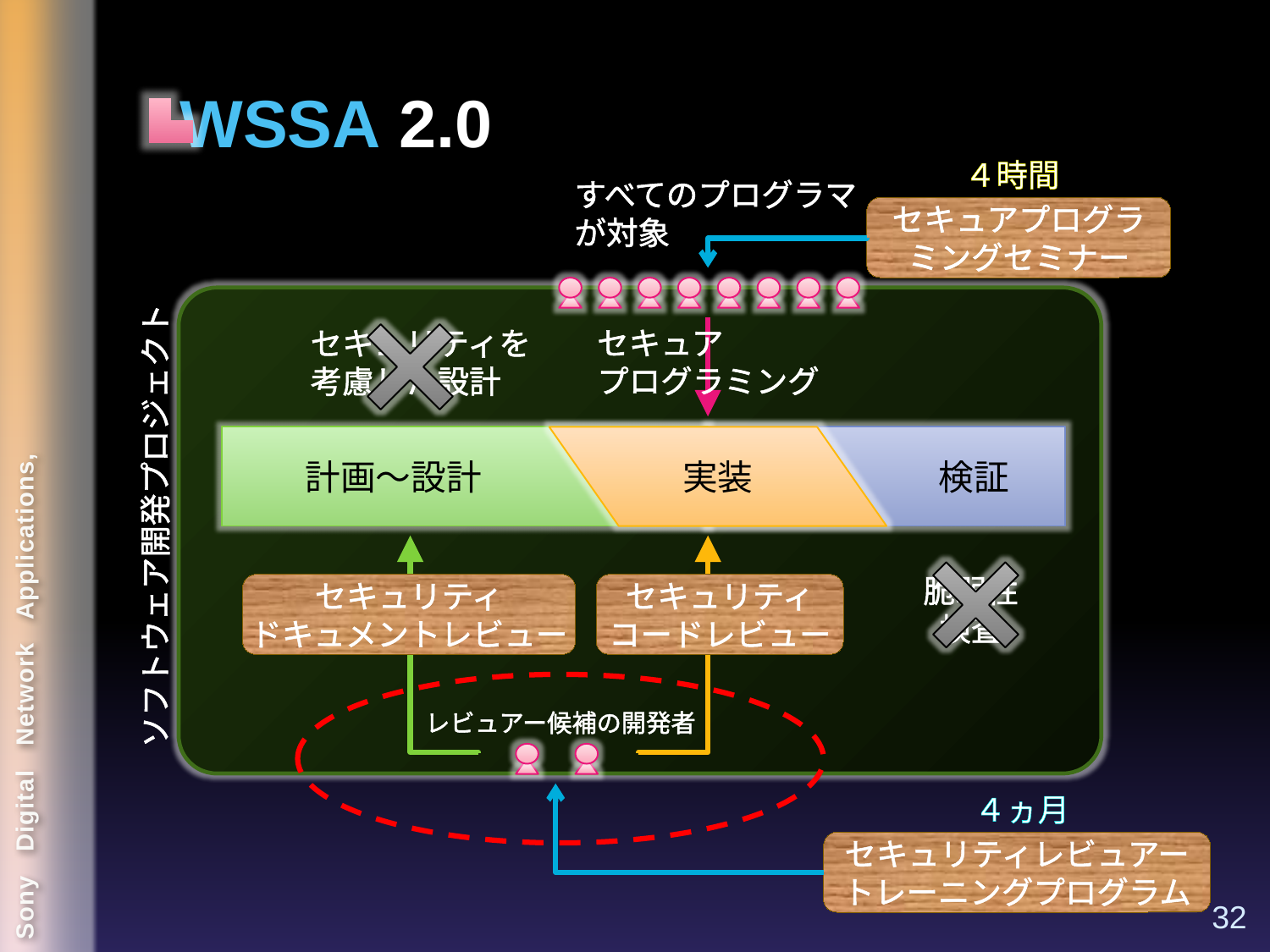

WSSA 2.0

４時間
すべてのプログラマ
が対象
セキュアプログラ
ミングセミナー

ソフトウェア開発プロジェクト

セキュア
プログラミング
セキュリティを
考慮した設計

　　計画～設計
実装
検証

脆弱性
検査
セキュリティ
ドキュメントレビュー
セキュリティ
コードレビュー

レビュアー候補の開発者

４ヵ月
セキュリティレビュアー
トレーニングプログラム
32